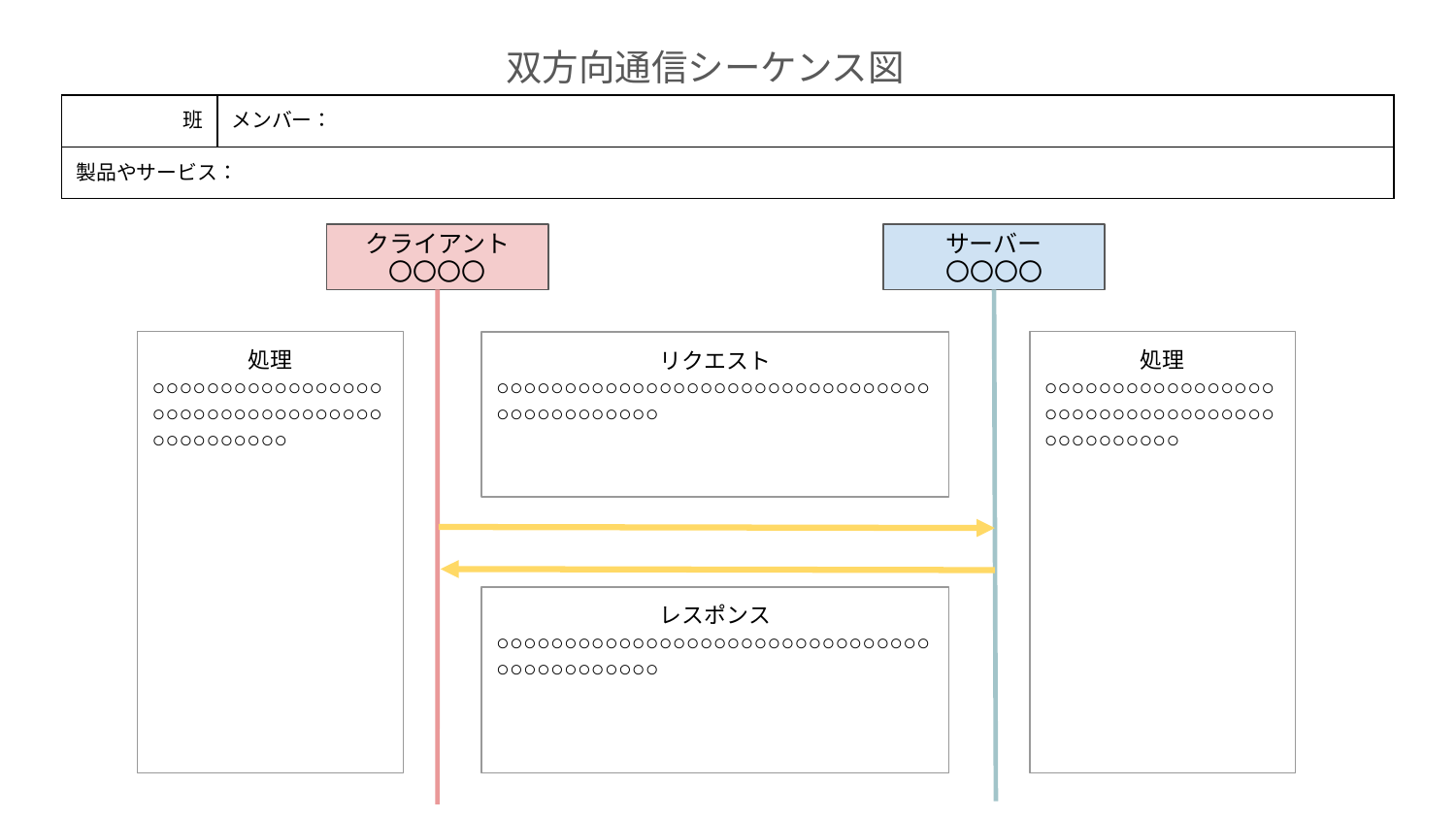

双方向通信シーケンス図
| 班 | メンバー： |  |  |
| --- | --- | --- | --- |
| 製品やサービス： |  |  |  |
クライアント
〇〇〇〇
サーバー
〇〇〇〇
処理
○○○○○○○○○○○○○○○○○○○○○○○○○○○○○○○○○○○○○○○○○○○○
処理
○○○○○○○○○○○○○○○○○○○○○○○○○○○○○○○○○○○○○○○○○○○○
リクエスト
○○○○○○○○○○○○○○○○○○○○○○○○○○○○○○○○○○○○○○○○○○○○
レスポンス
○○○○○○○○○○○○○○○○○○○○○○○○○○○○○○○○○○○○○○○○○○○○